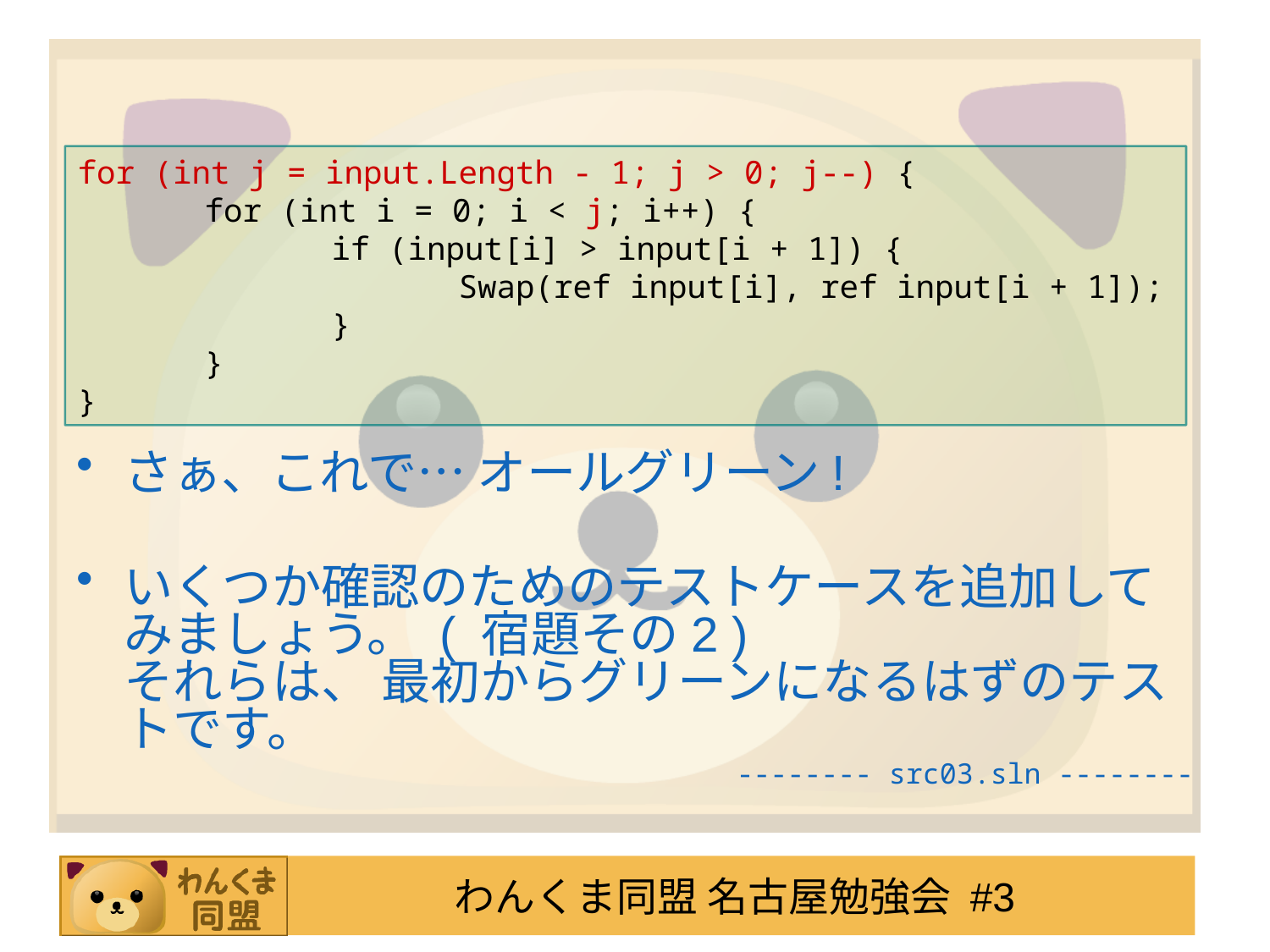

#
for (int j = input.Length - 1; j > 0; j--) {
	for (int i = 0; i < j; i++) {
		if (input[i] > input[i + 1]) {
			Swap(ref input[i], ref input[i + 1]);
		}
	}
}
さぁ、これで… オールグリーン!

いくつか確認のためのテストケースを追加してみましょう。 ( 宿題その2 )
それらは、 最初からグリーンになるはずのテストです。
-------- src03.sln --------